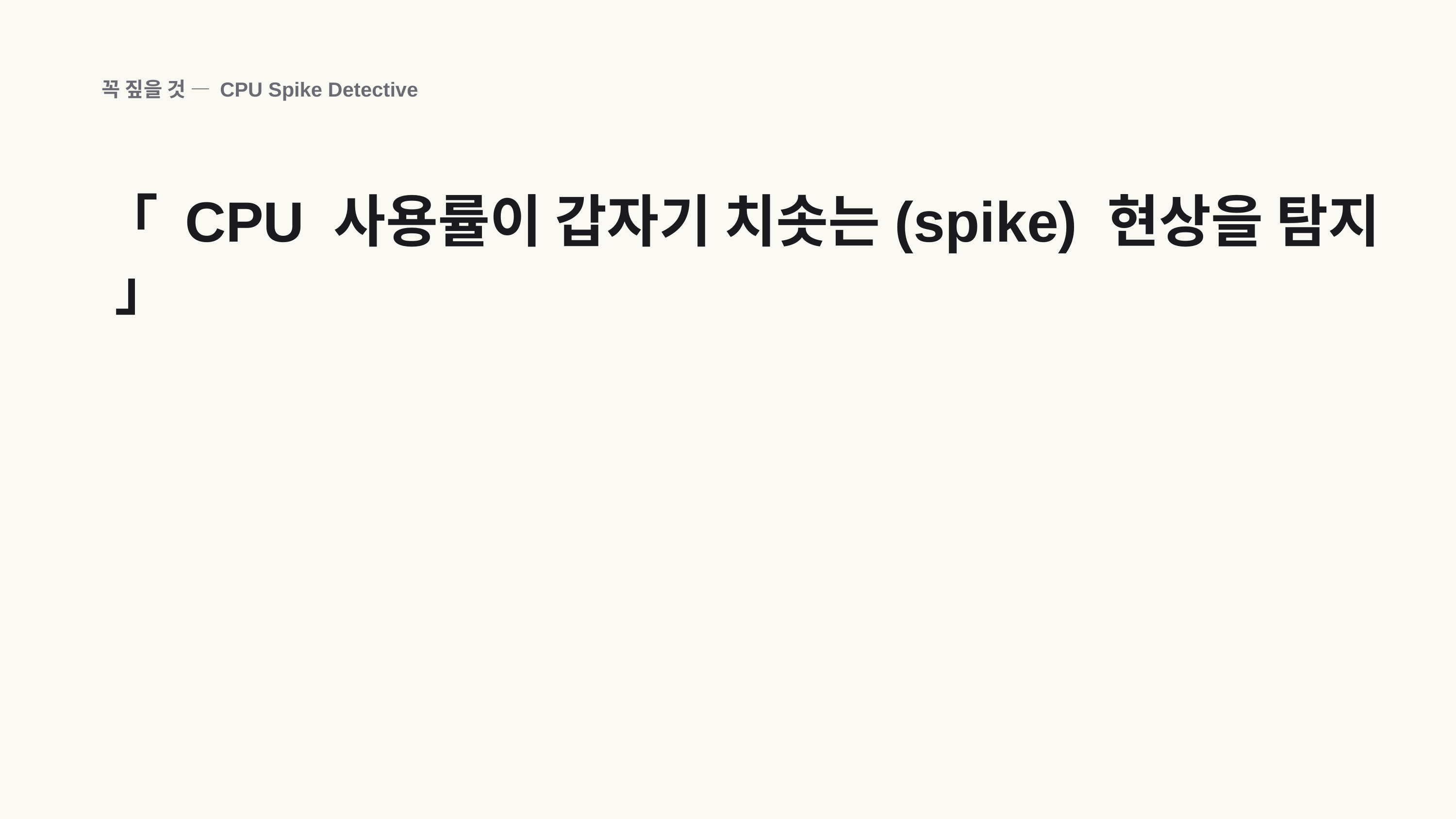

꼭 짚을 것 — CPU Spike Detective
「 CPU 사용률이 갑자기 치솟는(spike) 현상을 탐지 」